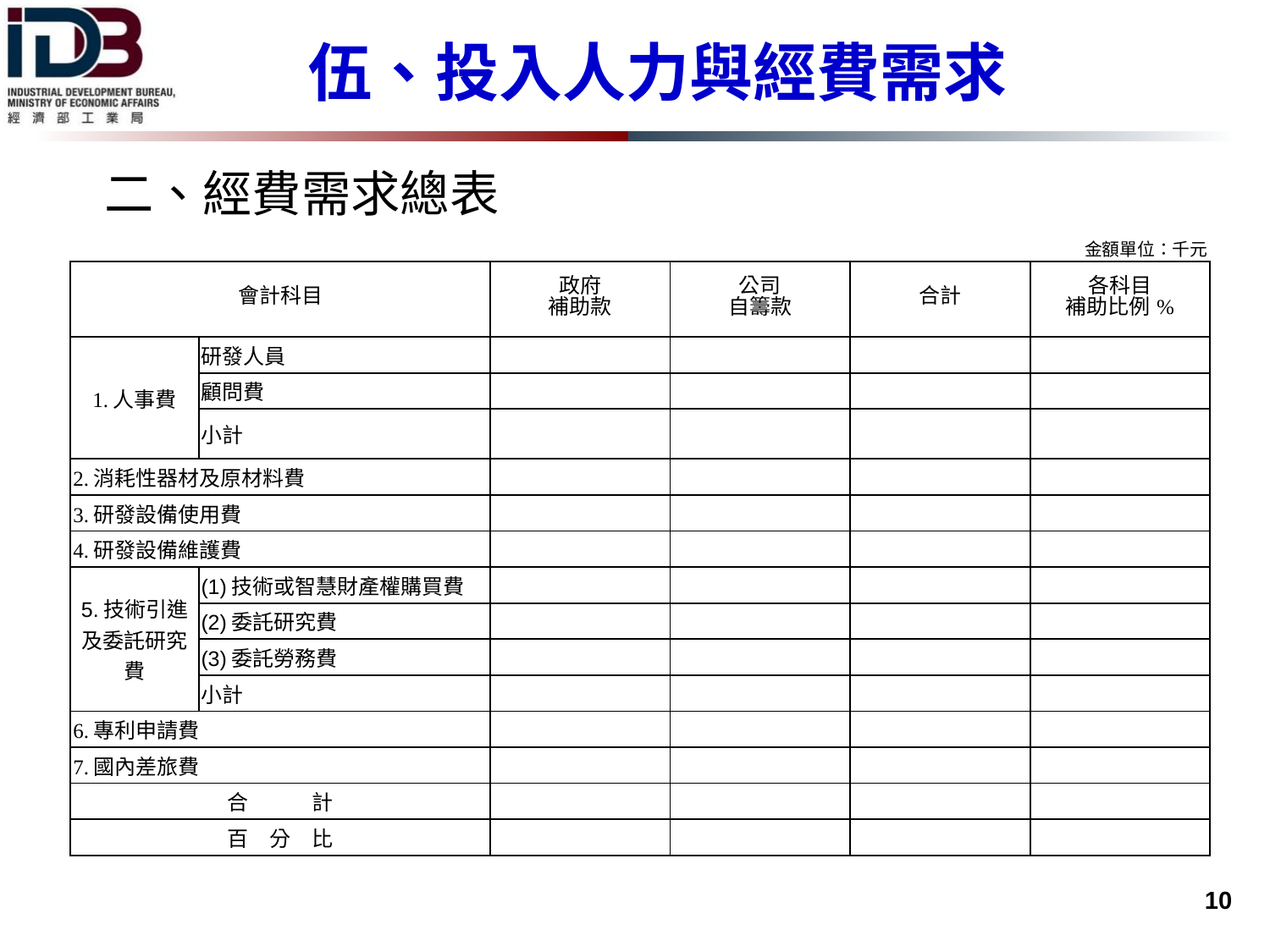

伍、投入人力與經費需求
二、經費需求總表
| 金額單位：千元 |  |  |  |  |  |
| --- | --- | --- | --- | --- | --- |
| 會計科目 |  | 政府 補助款 | 公司 自籌款 | 合計 | 各科目 補助比例% |
| 1.人事費 | 研發人員 |  |  |  |  |
|  | 顧問費 |  |  |  |  |
|  | 小計 |  |  |  |  |
| 2.消耗性器材及原材料費 |  |  |  |  |  |
| 3.研發設備使用費 |  |  |  |  |  |
| 4.研發設備維護費 |  |  |  |  |  |
| 5.技術引進及委託研究費 | (1)技術或智慧財產權購買費 |  |  |  |  |
|  | (2)委託研究費 |  |  |  |  |
|  | (3)委託勞務費 |  |  |  |  |
|  | 小計 |  |  |  |  |
| 6.專利申請費 |  |  |  |  |  |
| 7.國內差旅費 |  |  |  |  |  |
| 合　　　計 |  |  |  |  |  |
| 百　分　比 |  |  |  |  |  |
 10